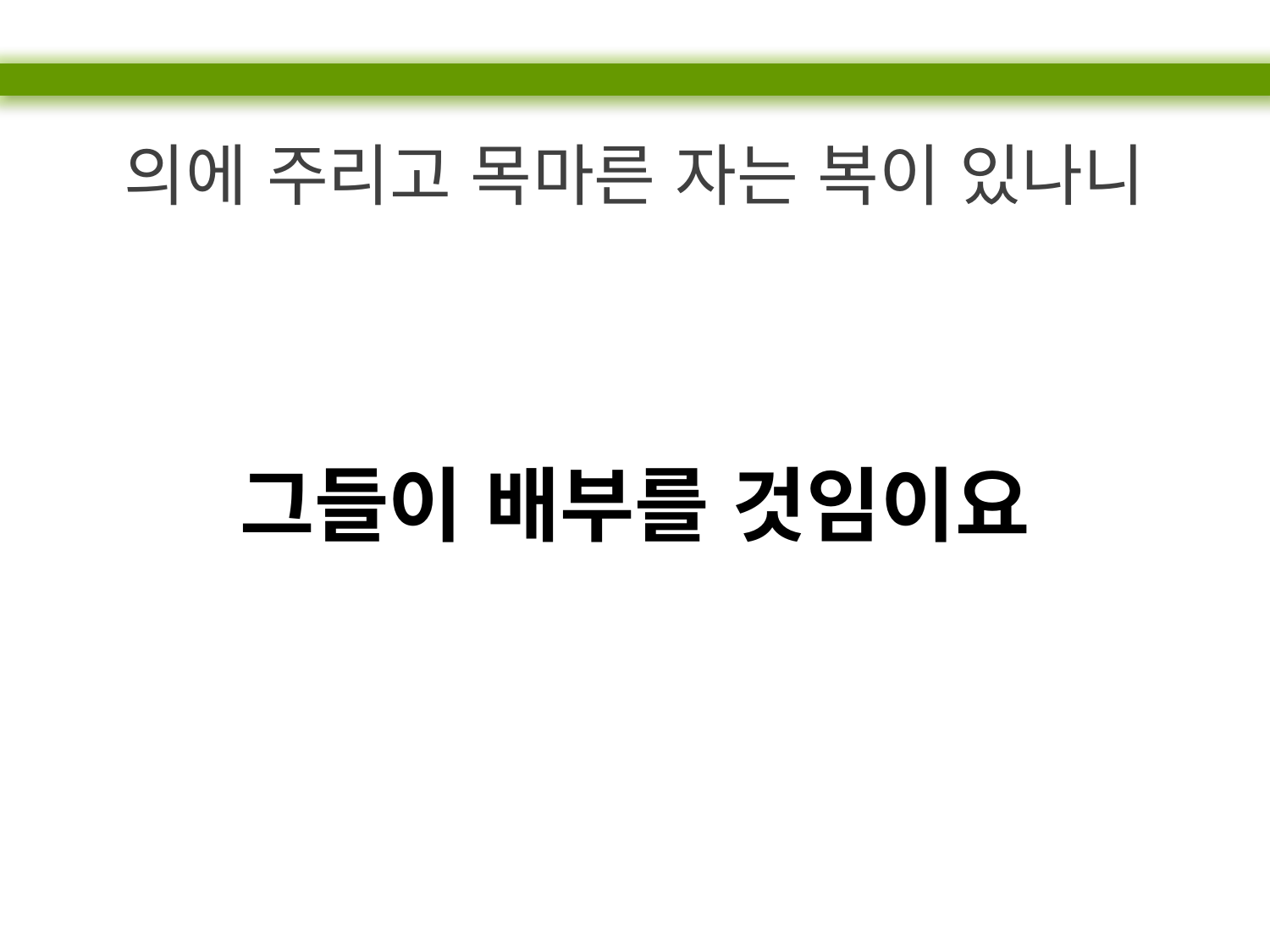

의에 주리고 목마른 자는 복이 있나니
그들이 배부를 것임이요